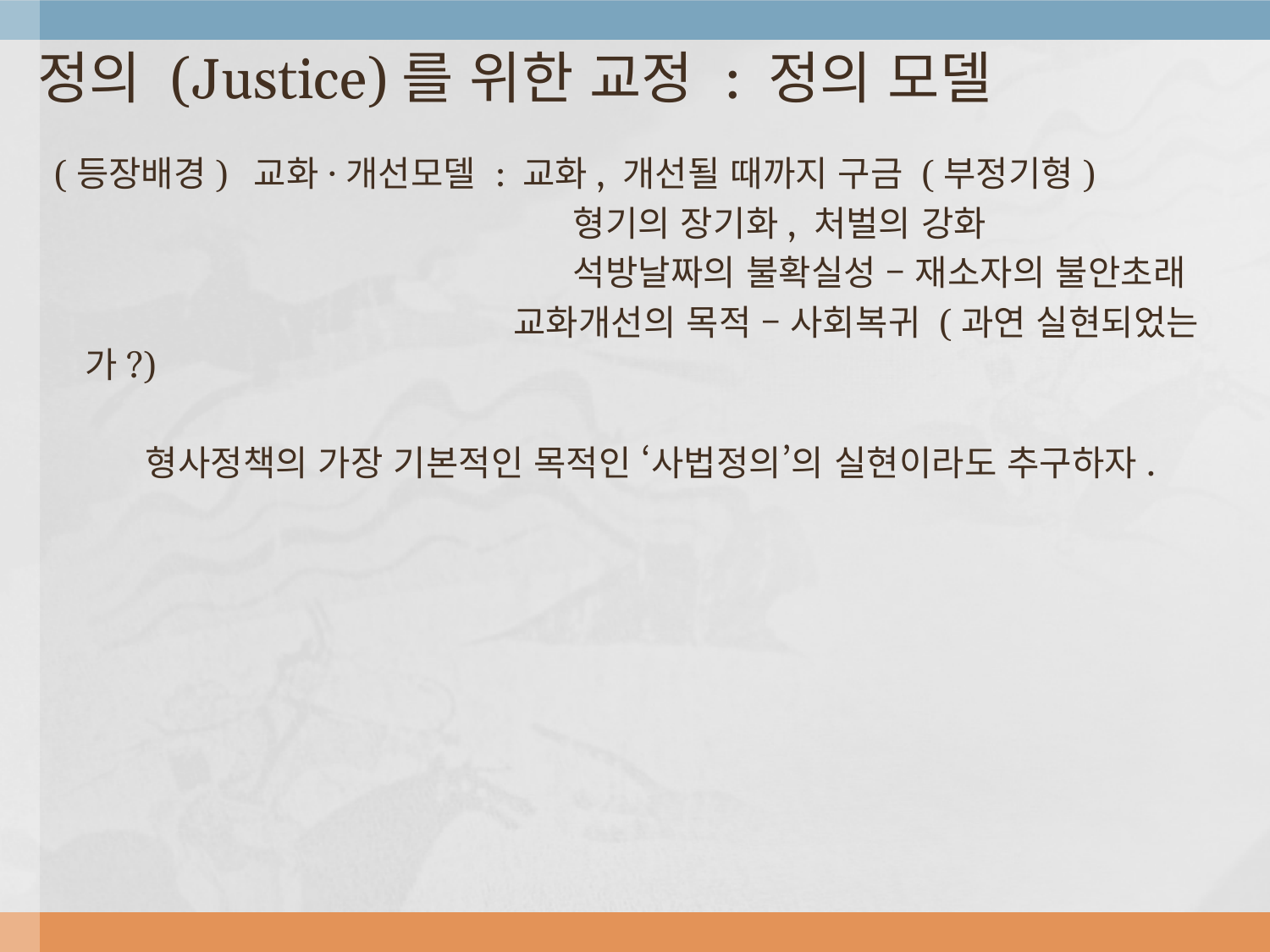

정의 (Justice)를 위한 교정 : 정의 모델

  (등장배경)  교화·개선모델 : 교화, 개선될 때까지 구금 (부정기형)
                                                     형기의 장기화, 처벌의 강화
                                                     석방날짜의 불확실성 – 재소자의 불안초래
                                               교화개선의 목적 – 사회복귀 (과연 실현되었는가?)

          형사정책의 가장 기본적인 목적인 ‘사법정의’의 실현이라도 추구하자.